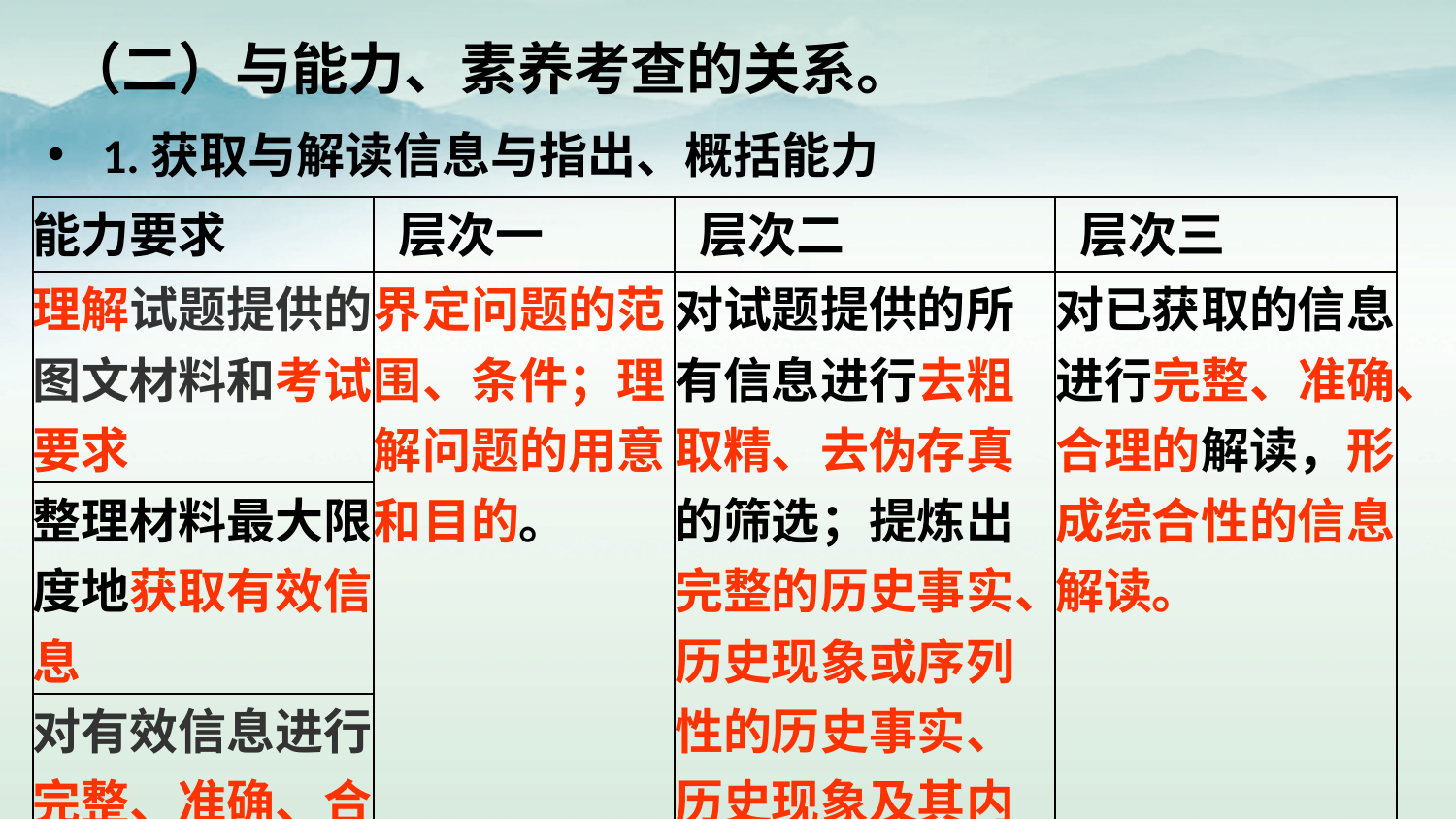

# （二）与能力、素养考查的关系。
1.获取与解读信息与指出、概括能力

| 能力要求 | 层次一 | 层次二 | 层次三 |
| --- | --- | --- | --- |
| 理解试题提供的图文材料和考试要求 | 界定问题的范围、条件；理解问题的用意和目的。 | 对试题提供的所有信息进行去粗取精、去伪存真的筛选；提炼出完整的历史事实、历史现象或序列性的历史事实、历史现象及其内在联系。 | 对已获取的信息进行完整、准确、合理的解读，形成综合性的信息解读。 |
| 整理材料最大限度地获取有效信息 |  |  |  |
| 对有效信息进行完整、准确、合理的解读 |  |  |  |